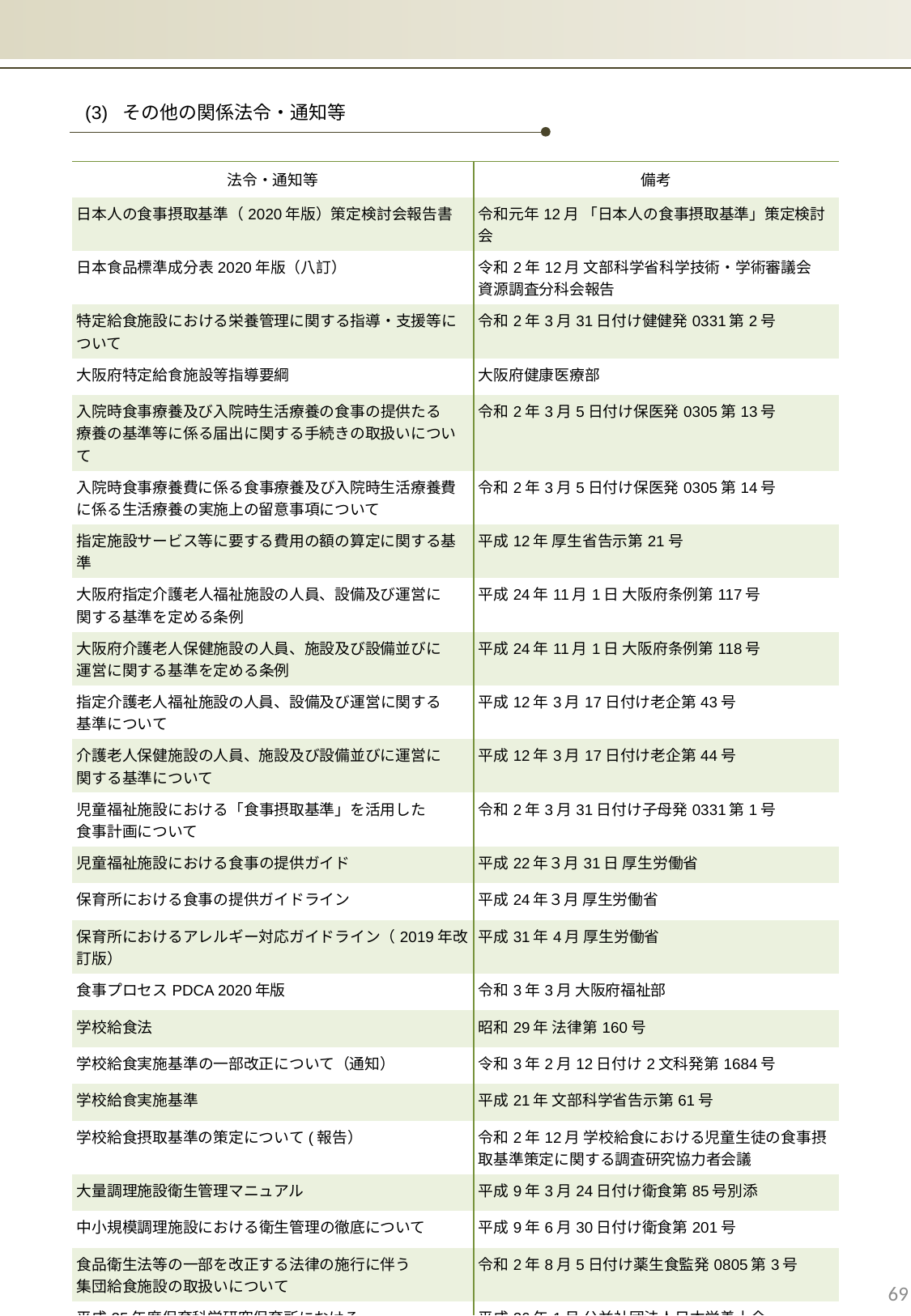

(3)  その他の関係法令・通知等

| 法令・通知等 | 備考 |
| --- | --- |
| 日本人の食事摂取基準（2020年版）策定検討会報告書 | 令和元年12月 「日本人の食事摂取基準」策定検討会 |
| 日本食品標準成分表2020年版（八訂） | 令和2年12月 文部科学省科学技術・学術審議会 資源調査分科会報告 |
| 特定給食施設における栄養管理に関する指導・支援等について | 令和2年3月31日付け健健発0331第2号 |
| 大阪府特定給食施設等指導要綱 | 大阪府健康医療部 |
| 入院時食事療養及び入院時生活療養の食事の提供たる 療養の基準等に係る届出に関する手続きの取扱いについて | 令和2年3月5日付け保医発0305第13号 |
| 入院時食事療養費に係る食事療養及び入院時生活療養費に係る生活療養の実施上の留意事項について | 令和2年3月5日付け保医発0305第14号 |
| 指定施設サービス等に要する費用の額の算定に関する基準 | 平成12年 厚生省告示第21号 |
| 大阪府指定介護老人福祉施設の人員、設備及び運営に 関する基準を定める条例 | 平成24年11月1日 大阪府条例第117号 |
| 大阪府介護老人保健施設の人員、施設及び設備並びに 運営に関する基準を定める条例 | 平成24年11月1日 大阪府条例第118号 |
| 指定介護老人福祉施設の人員、設備及び運営に関する 基準について | 平成12年3月17日付け老企第43号 |
| 介護老人保健施設の人員、施設及び設備並びに運営に 関する基準について | 平成12年3月17日付け老企第44号 |
| 児童福祉施設における「食事摂取基準」を活用した 食事計画について | 令和2年3月31日付け子母発0331第1号 |
| 児童福祉施設における食事の提供ガイド | 平成22年３月31日 厚生労働省 |
| 保育所における食事の提供ガイドライン | 平成24年３月 厚生労働省 |
| 保育所におけるアレルギー対応ガイドライン（2019年改訂版） | 平成31年4月 厚生労働省 |
| 食事プロセスPDCA 2020年版 | 令和3年3月 大阪府福祉部 |
| 学校給食法 | 昭和29年 法律第160号 |
| 学校給食実施基準の一部改正について（通知） | 令和3年2月12日付け2文科発第1684号 |
| 学校給食実施基準 | 平成21年 文部科学省告示第61号 |
| 学校給食摂取基準の策定について(報告） | 令和2年12月 学校給食における児童生徒の食事摂取基準策定に関する調査研究協力者会議 |
| 大量調理施設衛生管理マニュアル | 平成9年3月24日付け衛食第85号別添 |
| 中小規模調理施設における衛生管理の徹底について | 平成9年6月30日付け衛食第201号 |
| 食品衛生法等の一部を改正する法律の施行に伴う 集団給食施設の取扱いについて | 令和2年8月5日付け薬生食監発0805第3号 |
| 平成25年度保育科学研究保育所における 災害時対応マニュアルー給食編ー | 平成26年1月 公益社団法人日本栄養士会 |
69